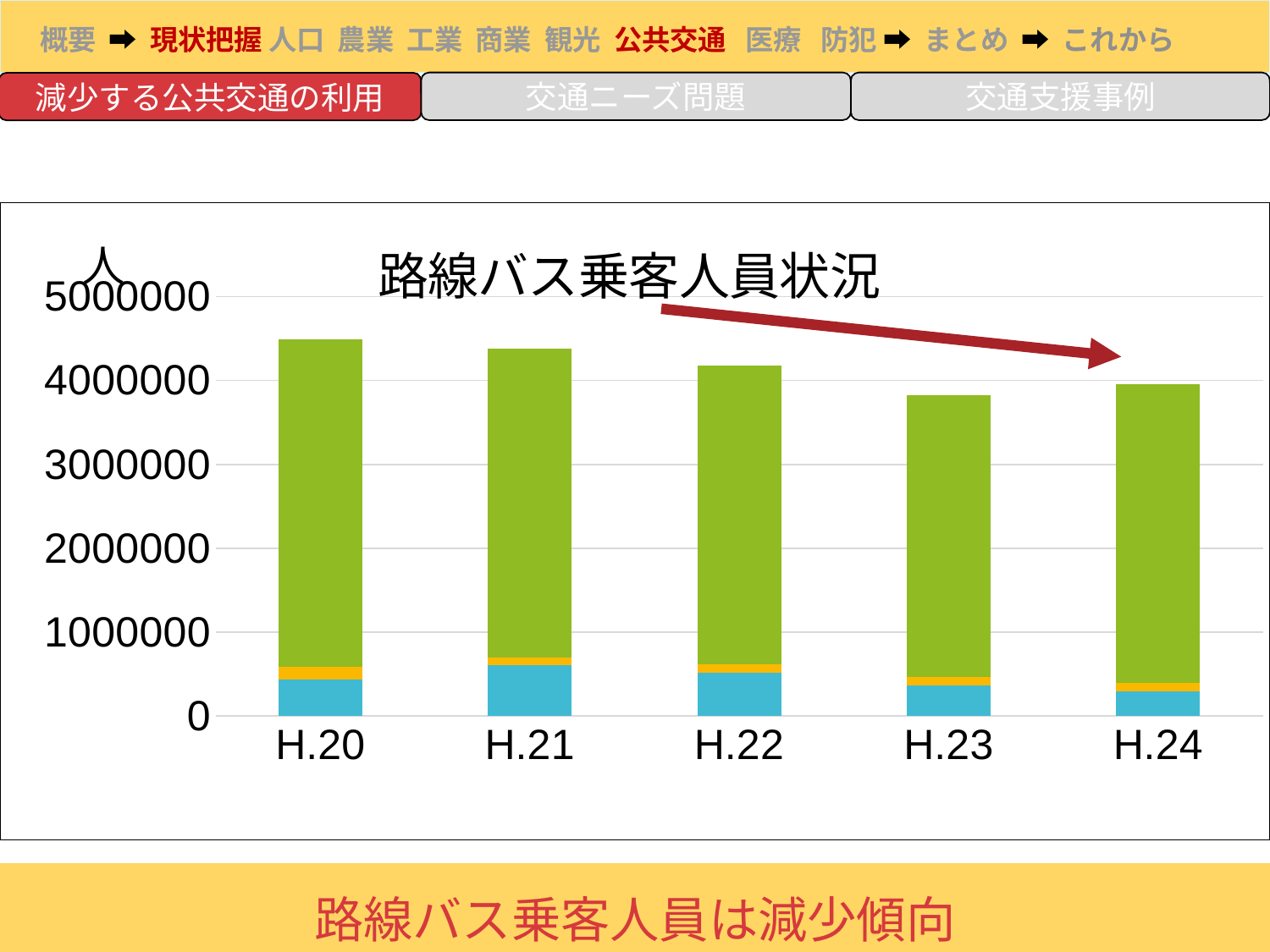

交通ニーズ問題
交通支援事例
減少する公共交通の利用

### Chart: 路線バス乗客人員状況

| Category | JRバス | 関鉄観光バス | 関東鉄道 |
|---|---|---|---|
| H.20 | 435445.0 | 151580.0 | 3901295.0 |
| H.21 | 604092.0 | 91032.0 | 3683487.0 |
| H.22 | 518579.0 | 99526.0 | 3558102.0 |
| H.23 | 367986.0 | 102091.0 | 3356400.0 |
| H.24 | 296828.0 | 101630.0 | 3557093.0 |
路線バス乗客人員は減少傾向